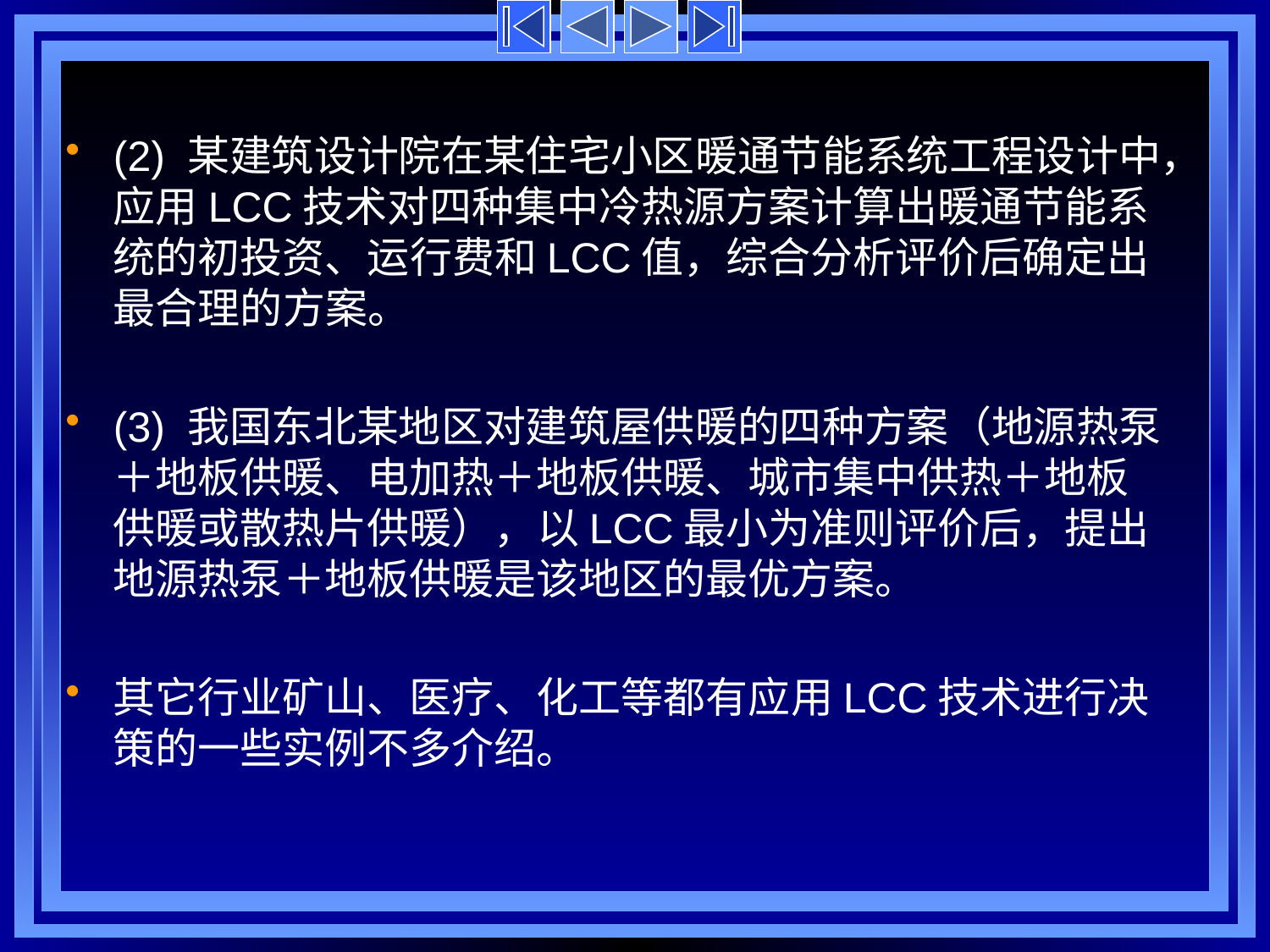

(2) 某建筑设计院在某住宅小区暖通节能系统工程设计中，应用LCC技术对四种集中冷热源方案计算出暖通节能系统的初投资、运行费和LCC值，综合分析评价后确定出最合理的方案。

(3) 我国东北某地区对建筑屋供暖的四种方案（地源热泵＋地板供暖、电加热＋地板供暖、城市集中供热＋地板供暖或散热片供暖），以LCC最小为准则评价后，提出地源热泵＋地板供暖是该地区的最优方案。

其它行业矿山、医疗、化工等都有应用LCC技术进行决策的一些实例不多介绍。

#